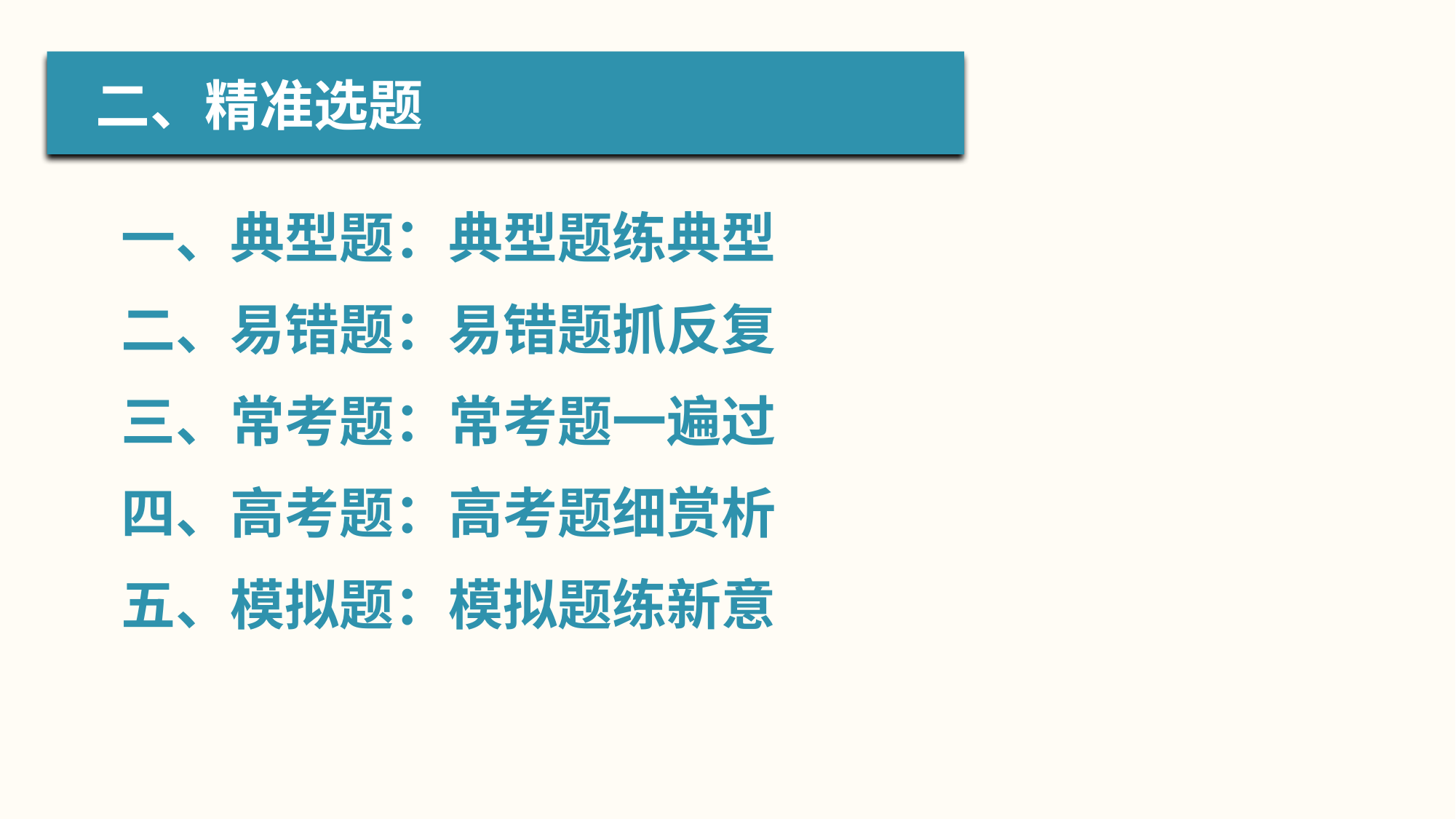

二、精准选题
一、典型题：典型题练典型
二、易错题：易错题抓反复
三、常考题：常考题一遍过
四、高考题：高考题细赏析
五、模拟题：模拟题练新意